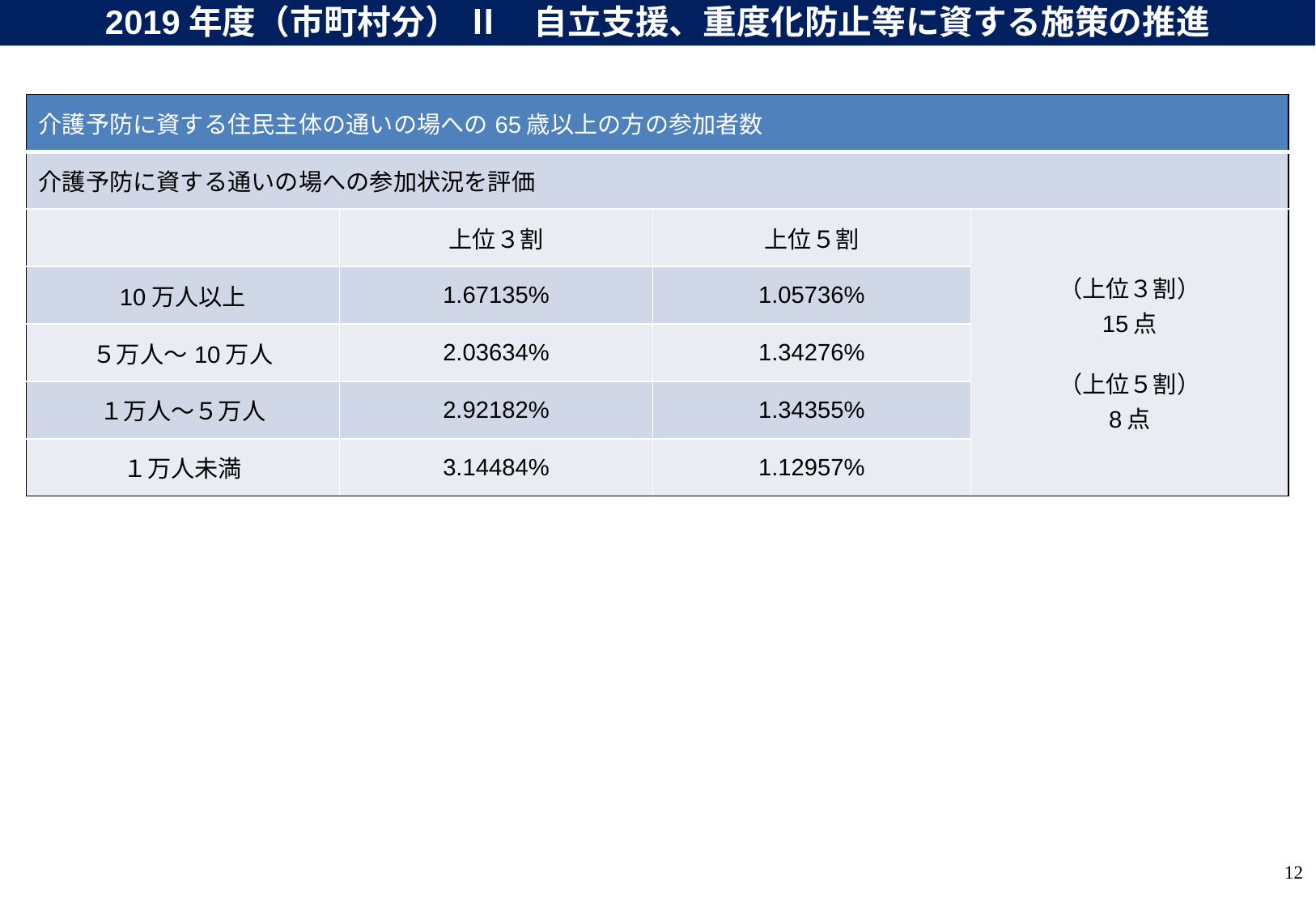

2019年度（市町村分） Ⅱ　自立支援、重度化防止等に資する施策の推進
| 介護予防に資する住民主体の通いの場への65歳以上の方の参加者数 |  |  |  |
| --- | --- | --- | --- |
| 介護予防に資する通いの場への参加状況を評価 |  |  |  |
|  | 上位３割 | 上位５割 | （上位３割） 15点 （上位５割） 8点 |
| 10万人以上 | 1.67135% | 1.05736% |  |
| ５万人～10万人 | 2.03634% | 1.34276% |  |
| １万人～５万人 | 2.92182% | 1.34355% |  |
| １万人未満 | 3.14484% | 1.12957% |  |
12